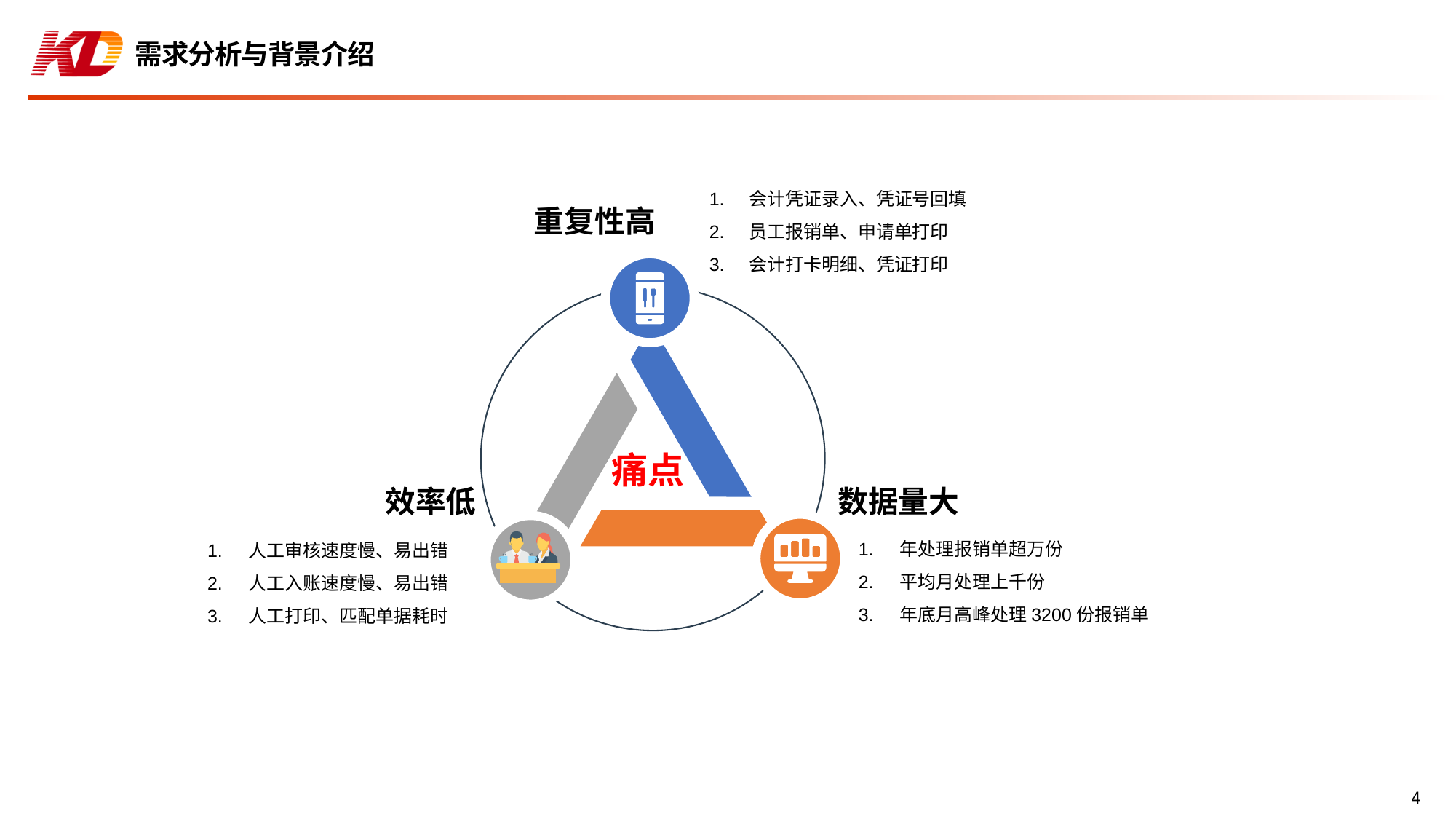

# 需求分析与背景介绍
  会计凭证录入、凭证号回填
  员工报销单、申请单打印
  会计打卡明细、凭证打印
重复性高

痛点

效率低
数据量大
年处理报销单超万份
平均月处理上千份
年底月高峰处理3200份报销单
人工审核速度慢、易出错
人工入账速度慢、易出错
人工打印、匹配单据耗时